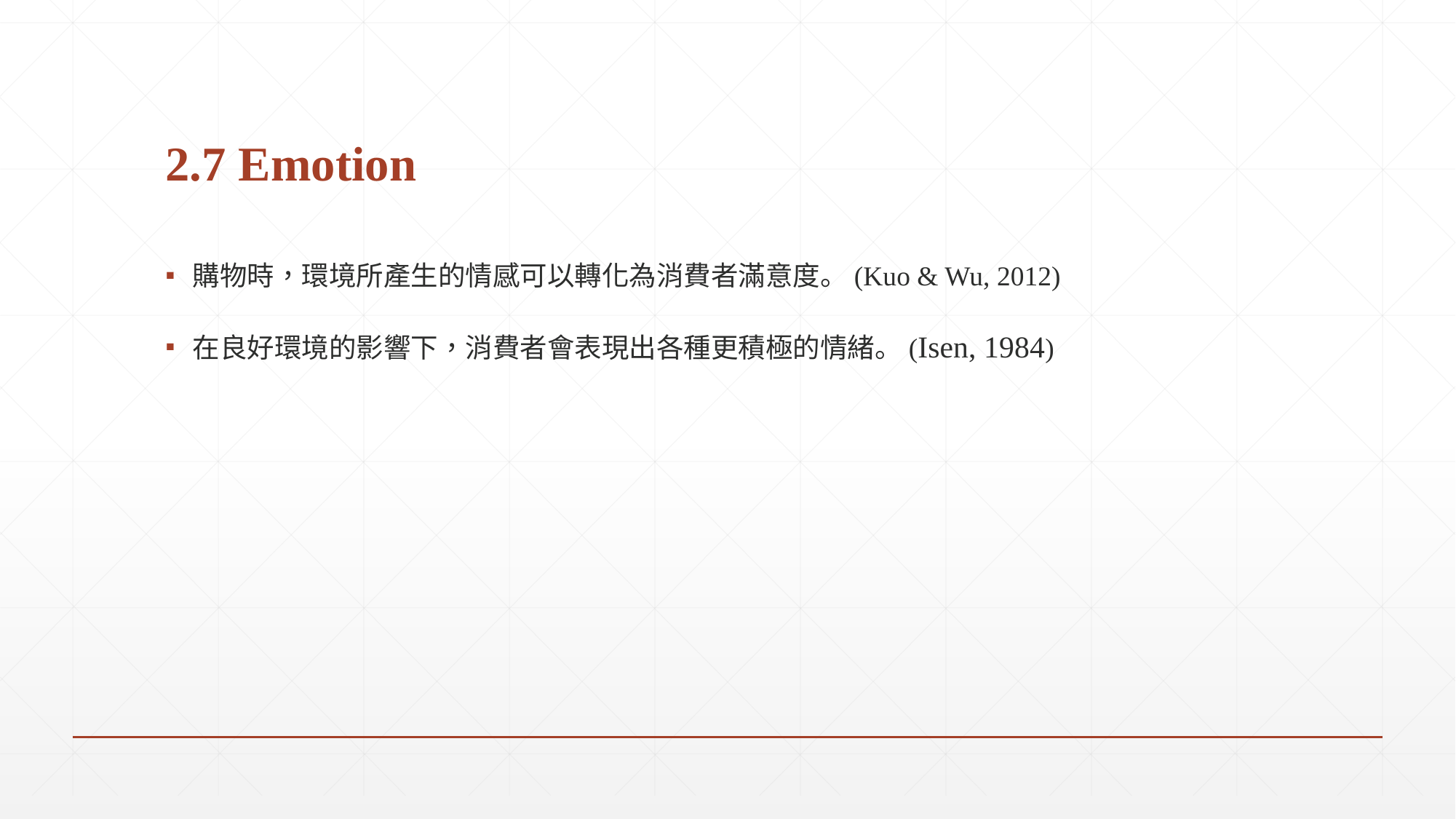

# 2.7 Emotion
購物時，環境所產生的情感可以轉化為消費者滿意度。(Kuo & Wu, 2012)
在良好環境的影響下，消費者會表現出各種更積極的情緒。(Isen, 1984)